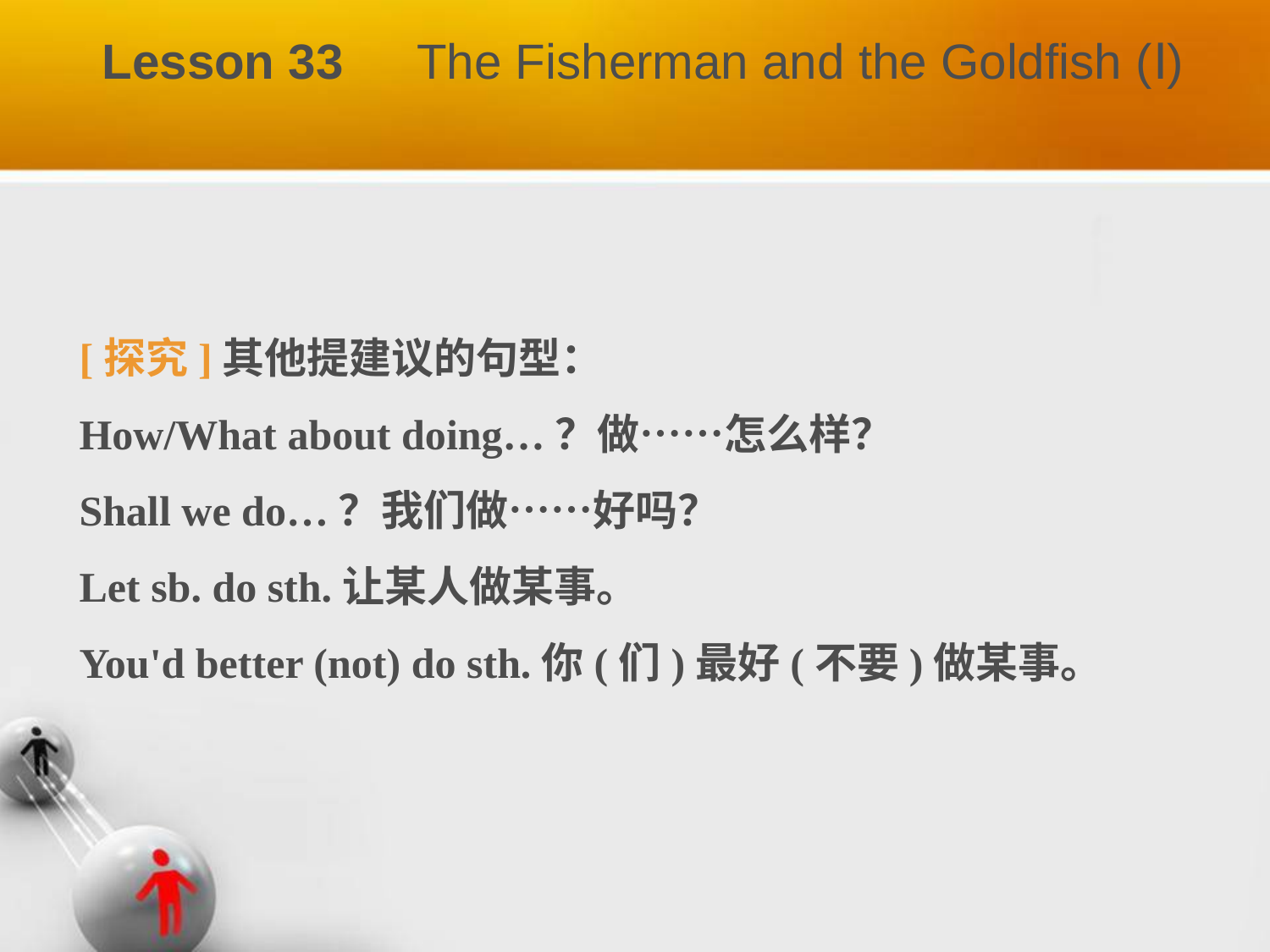

Lesson 33　The Fisherman and the Goldfish (Ⅰ)
[探究]其他提建议的句型：
How/What about doing…？做……怎么样？
Shall we do…？我们做……好吗？
Let sb. do sth.让某人做某事。
You'd better (not) do sth.你(们)最好(不要)做某事。